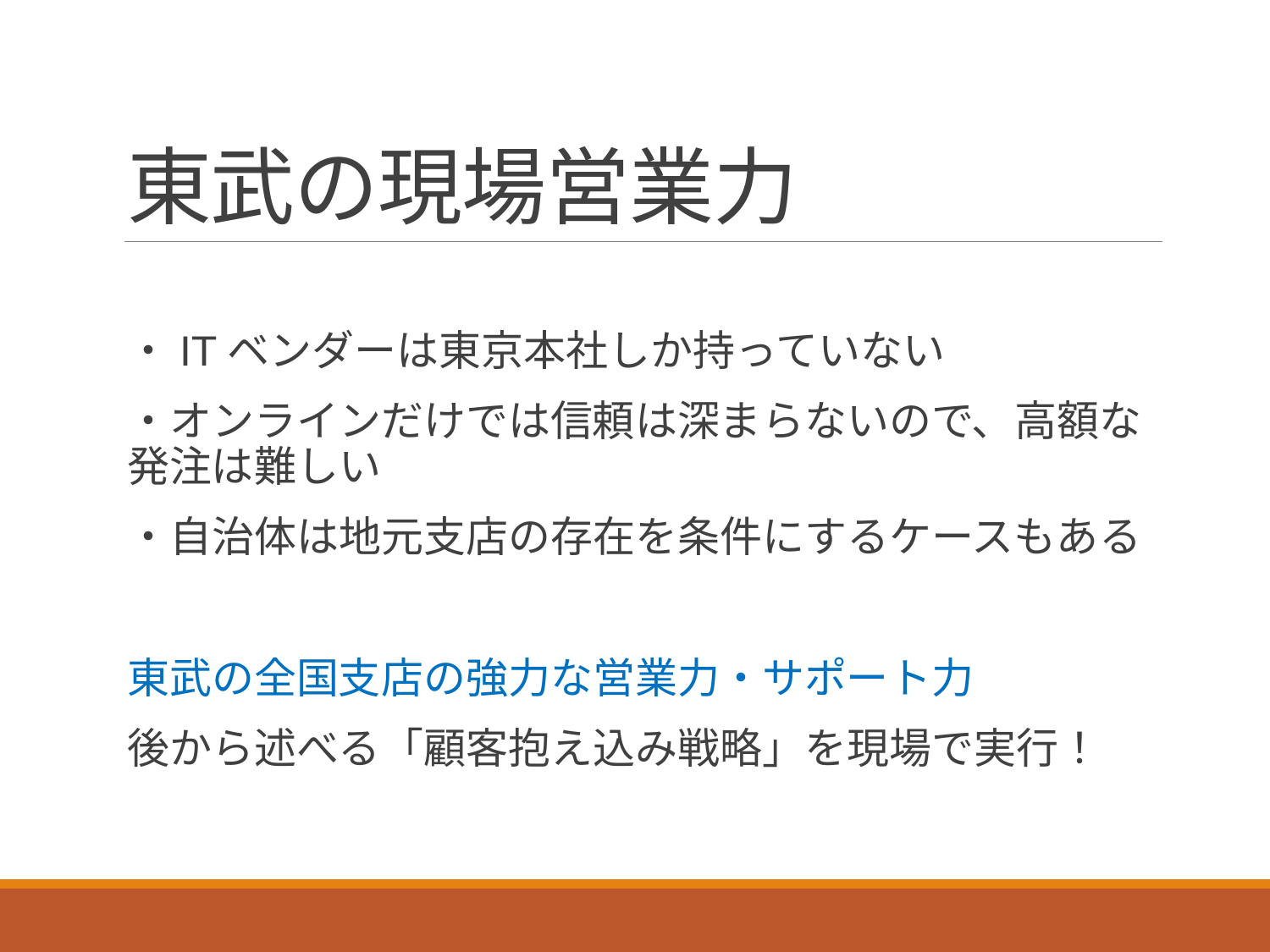

# 東武の現場営業力

・ITベンダーは東京本社しか持っていない
・オンラインだけでは信頼は深まらないので、高額な発注は難しい
・自治体は地元支店の存在を条件にするケースもある

東武の全国支店の強力な営業力・サポート力
後から述べる「顧客抱え込み戦略」を現場で実行！